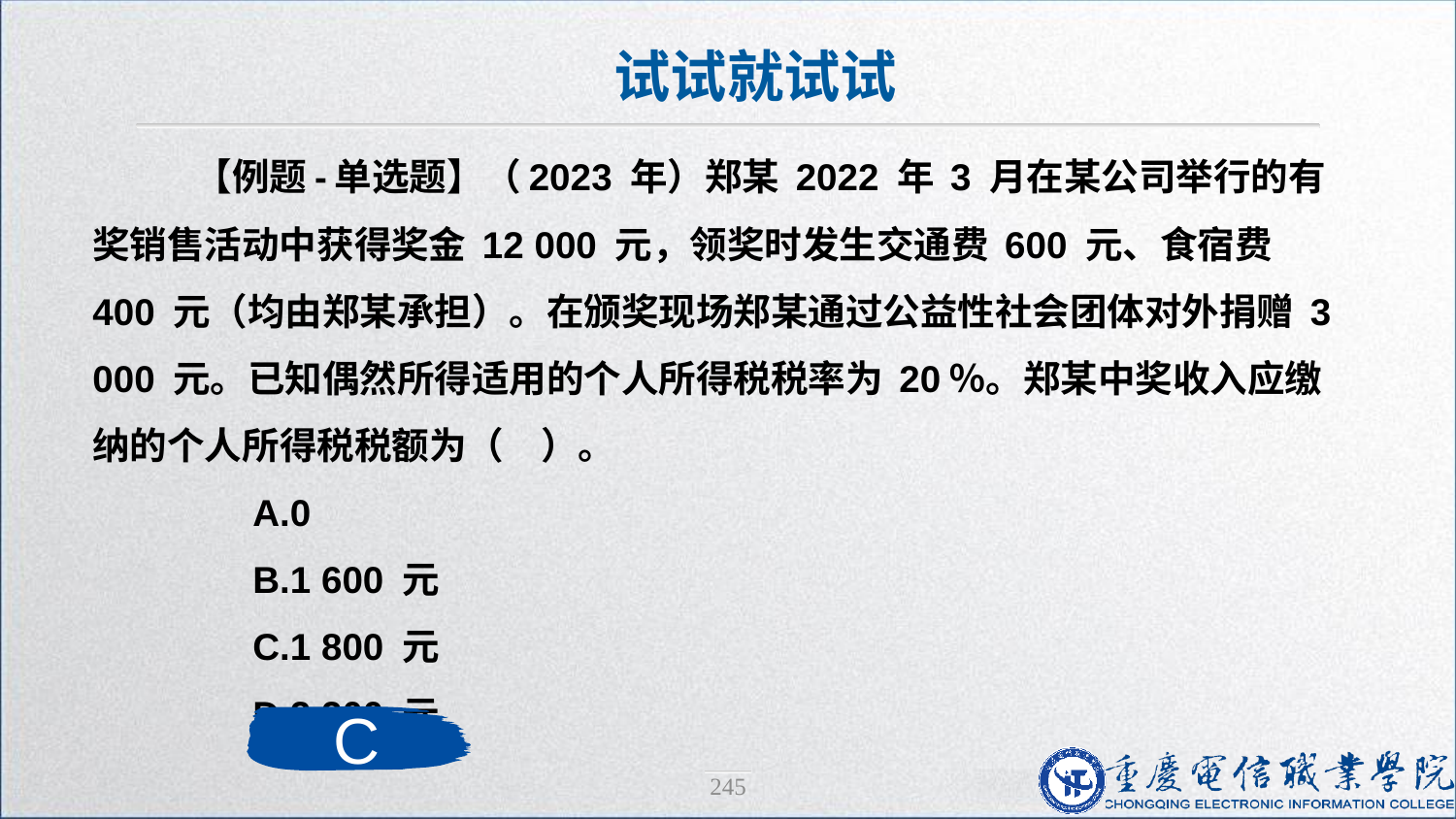

试试就试试
  【例题-单选题】（2023 年）郑某 2022 年 3 月在某公司举行的有奖销售活动中获得奖金 12 000 元，领奖时发生交通费 600 元、食宿费 400 元（均由郑某承担）。在颁奖现场郑某通过公益性社会团体对外捐赠 3 000 元。已知偶然所得适用的个人所得税税率为 20％。郑某中奖收入应缴纳的个人所得税税额为（　）。
　　A.0
　　B.1 600 元
　　C.1 800 元
　　D.2 200 元

C
245